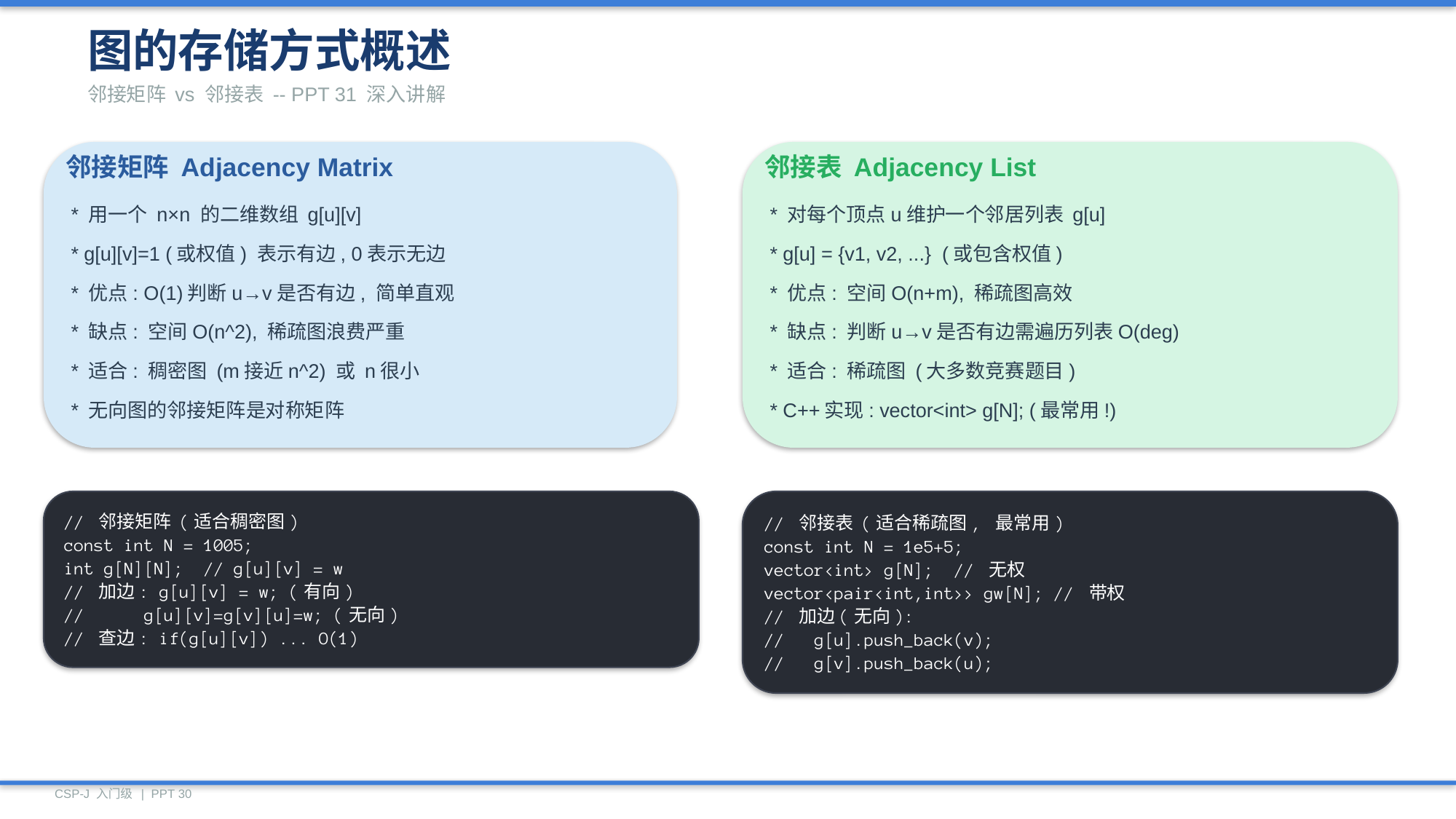

图的存储方式概述
邻接矩阵 vs 邻接表 -- PPT 31 深入讲解

邻接矩阵 Adjacency Matrix
邻接表 Adjacency List
* 用一个 n×n 的二维数组 g[u][v]
* 对每个顶点u维护一个邻居列表 g[u]
* g[u][v]=1 (或权值) 表示有边, 0表示无边
* g[u] = {v1, v2, ...}  (或包含权值)
* 优点: O(1)判断u→v是否有边, 简单直观
* 优点: 空间O(n+m), 稀疏图高效
* 缺点: 空间O(n^2), 稀疏图浪费严重
* 缺点: 判断u→v是否有边需遍历列表O(deg)
* 适合: 稠密图 (m接近n^2) 或 n很小
* 适合: 稀疏图 (大多数竞赛题目)
* 无向图的邻接矩阵是对称矩阵
* C++实现: vector<int> g[N]; (最常用!)
// 邻接矩阵 (适合稠密图)
const int N = 1005;
int g[N][N];  // g[u][v] = w
// 加边: g[u][v] = w; (有向)
//      g[u][v]=g[v][u]=w; (无向)
// 查边: if(g[u][v]) ... O(1)
// 邻接表 (适合稀疏图, 最常用)
const int N = 1e5+5;
vector<int> g[N];  // 无权
vector<pair<int,int>> gw[N]; // 带权
// 加边(无向):
//   g[u].push_back(v);
//   g[v].push_back(u);

CSP-J 入门级  |  PPT 30